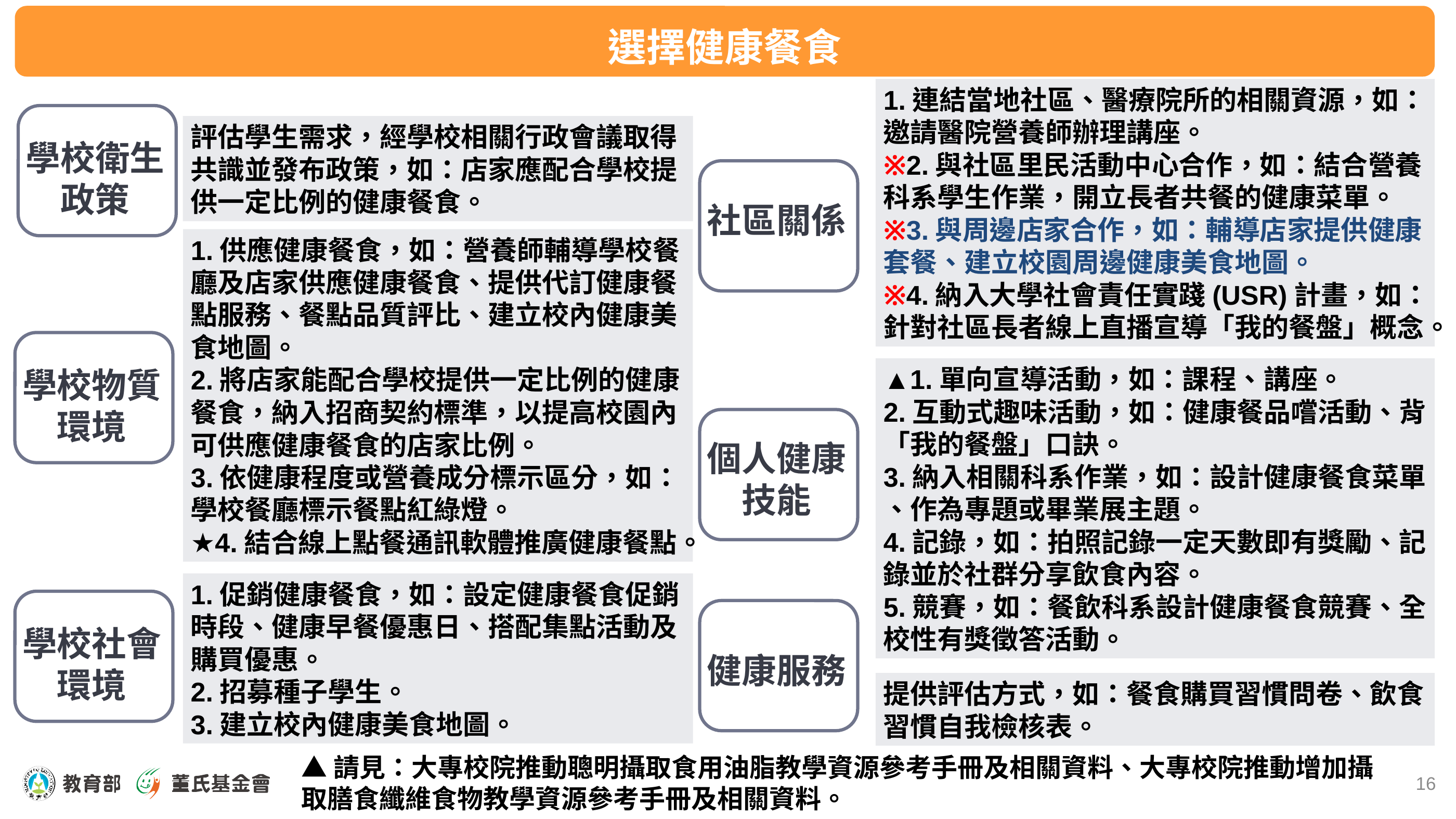

選擇健康餐食
1.連結當地社區、醫療院所的相關資源，如：邀請醫院營養師辦理講座。
※2.與社區里民活動中心合作，如：結合營養科系學生作業，開立長者共餐的健康菜單。
※3.與周邊店家合作，如：輔導店家提供健康套餐、建立校園周邊健康美食地圖。
※4.納入大學社會責任實踐(USR)計畫，如：針對社區長者線上直播宣導「我的餐盤」概念。

學校衛生政策

學校物質環境

學校社會環境
評估學生需求，經學校相關行政會議取得共識並發布政策，如：店家應配合學校提供一定比例的健康餐食。

社區關係

個人健康技能

健康服務
1.供應健康餐食，如：營養師輔導學校餐廳及店家供應健康餐食、提供代訂健康餐點服務、餐點品質評比、建立校內健康美食地圖。
2.將店家能配合學校提供一定比例的健康餐食，納入招商契約標準，以提高校園內可供應健康餐食的店家比例。
3.依健康程度或營養成分標示區分，如：學校餐廳標示餐點紅綠燈。
★4.結合線上點餐通訊軟體推廣健康餐點。
▲1.單向宣導活動，如：課程、講座。
2.互動式趣味活動，如：健康餐品嚐活動、背「我的餐盤」口訣。
3.納入相關科系作業，如：設計健康餐食菜單
、作為專題或畢業展主題。
4.記錄，如：拍照記錄一定天數即有獎勵、記錄並於社群分享飲食內容。
5.競賽，如：餐飲科系設計健康餐食競賽、全校性有獎徵答活動。
1.促銷健康餐食，如：設定健康餐食促銷時段、健康早餐優惠日、搭配集點活動及購買優惠。
2.招募種子學生。
3.建立校內健康美食地圖。
提供評估方式，如：餐食購買習慣問卷、飲食習慣自我檢核表。
▲請見：大專校院推動聰明攝取食用油脂教學資源參考手冊及相關資料、大專校院推動增加攝取膳食纖維食物教學資源參考手冊及相關資料。
16